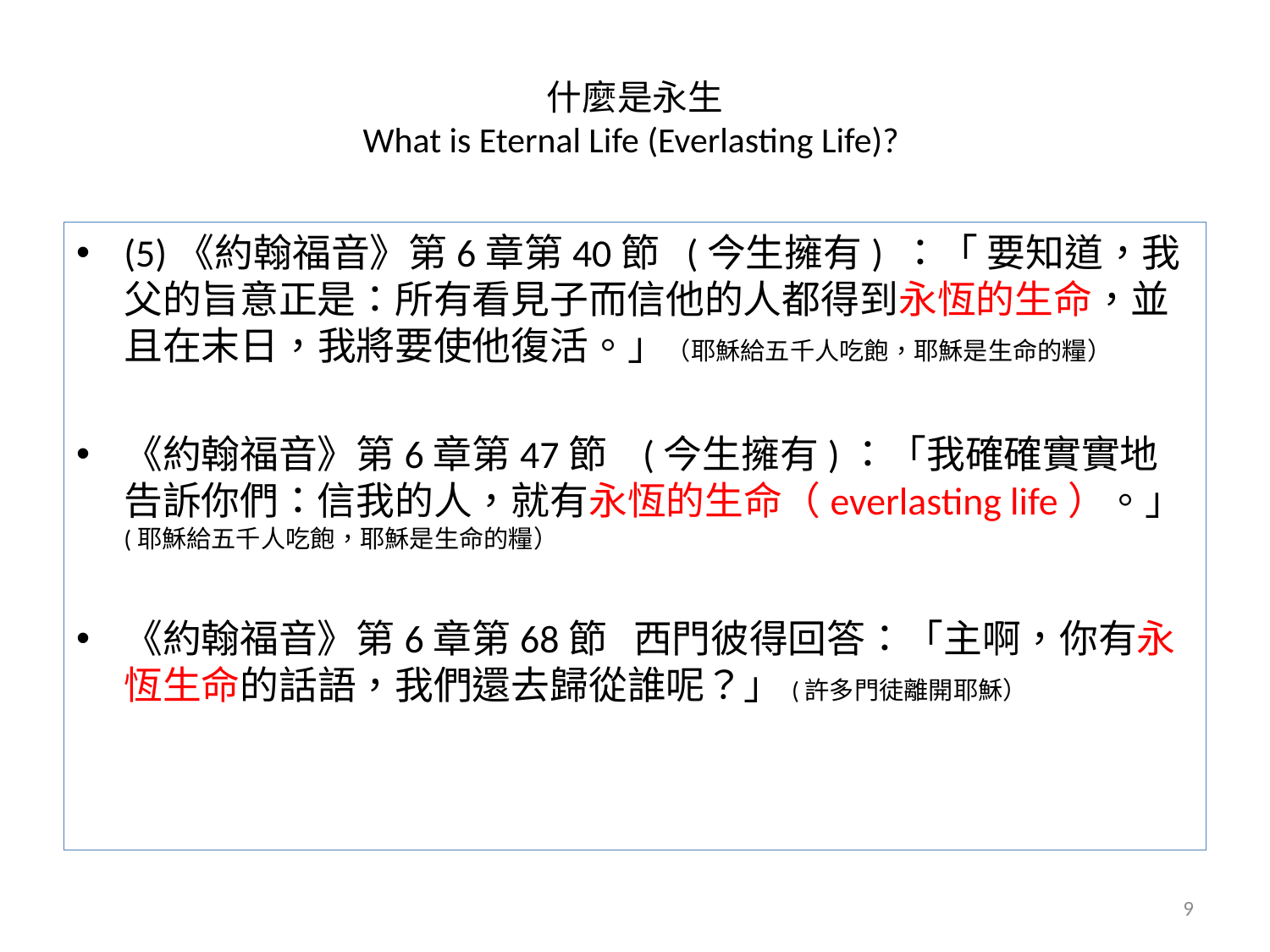

# 什麼是永生 What is Eternal Life (Everlasting Life)?
(5)《約翰福音》第6章第40節  (今生擁有) ：「 要知道，我父的旨意正是：所有看見子而信他的人都得到永恆的生命，並且在末日，我將要使他復活。」（耶穌給五千人吃飽，耶穌是生命的糧）

《約翰福音》第6章第47節   (今生擁有)：「我確確實實地告訴你們：信我的人，就有永恆的生命（everlasting life）。」(耶穌給五千人吃飽，耶穌是生命的糧）

《約翰福音》第6章第68節   西門彼得回答：「主啊，你有永恆生命的話語，我們還去歸從誰呢？」(許多門徒離開耶穌）

9